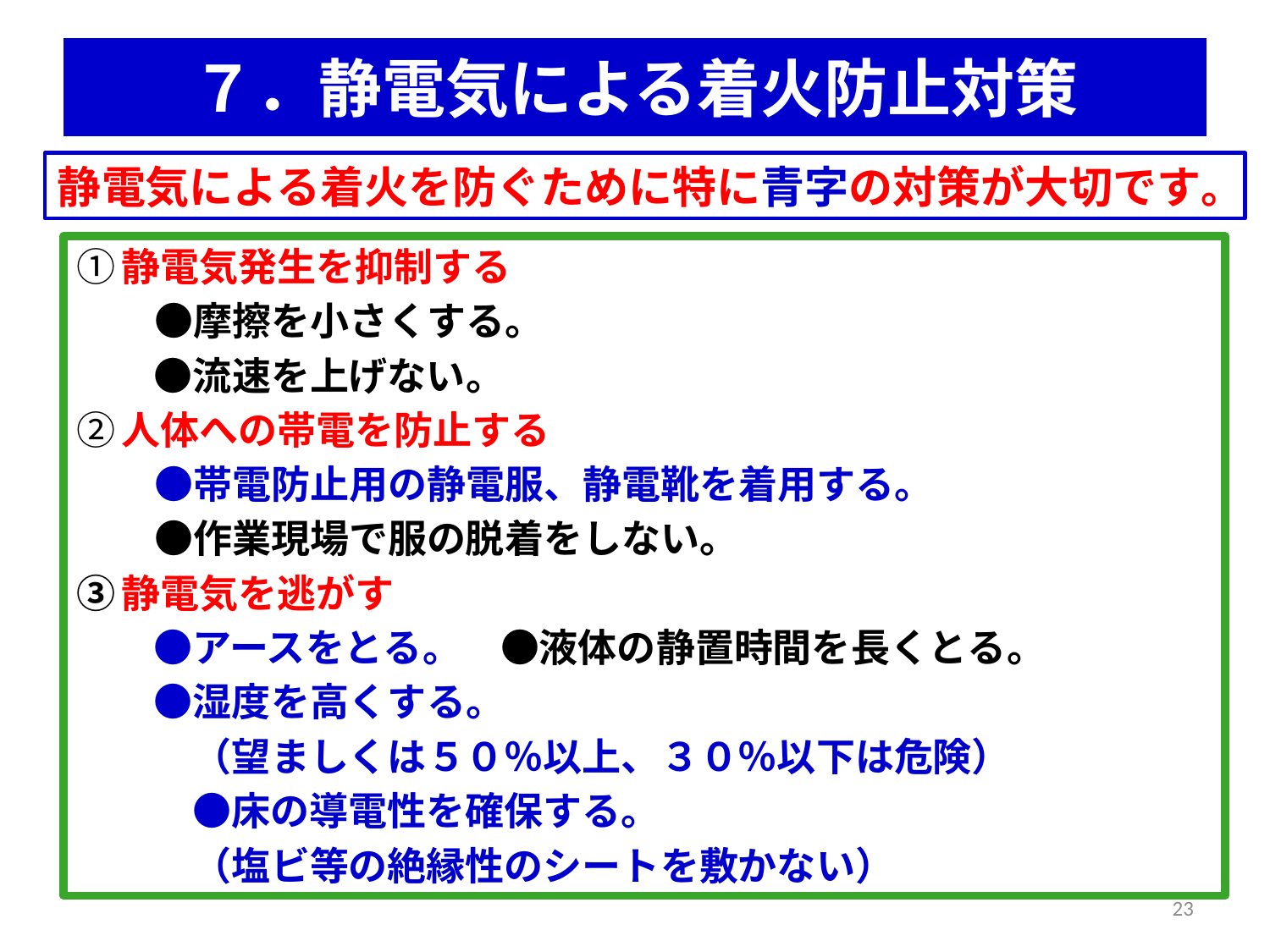

# ７．静電気による着火防止対策
静電気による着火を防ぐために特に青字の対策が大切です。
①静電気発生を抑制する
　　●摩擦を小さくする。
　　●流速を上げない。
②人体への帯電を防止する
　　●帯電防止用の静電服、静電靴を着用する。
　　●作業現場で服の脱着をしない。
③静電気を逃がす
　　●アースをとる。　●液体の静置時間を長くとる。
　　●湿度を高くする。
　　　（望ましくは５０％以上、３０％以下は危険）
　　　●床の導電性を確保する。
　　　（塩ビ等の絶縁性のシートを敷かない）

23